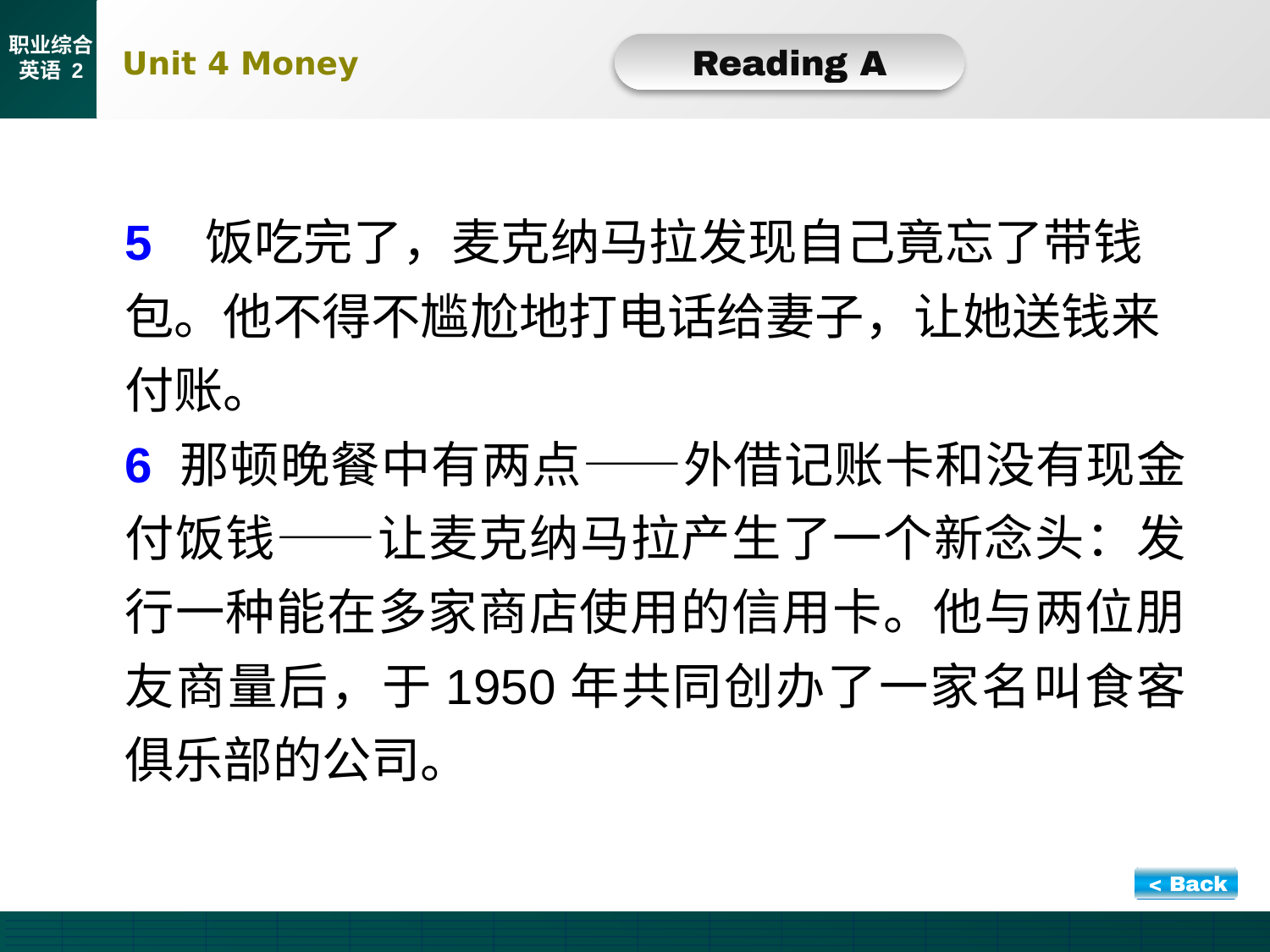

Reading A
A-Trans-4
5   饭吃完了，麦克纳马拉发现自己竟忘了带钱包。他不得不尴尬地打电话给妻子，让她送钱来付账。
6 那顿晚餐中有两点——外借记账卡和没有现金付饭钱——让麦克纳马拉产生了一个新念头：发行一种能在多家商店使用的信用卡。他与两位朋友商量后，于1950年共同创办了一家名叫食客俱乐部的公司。
< Back